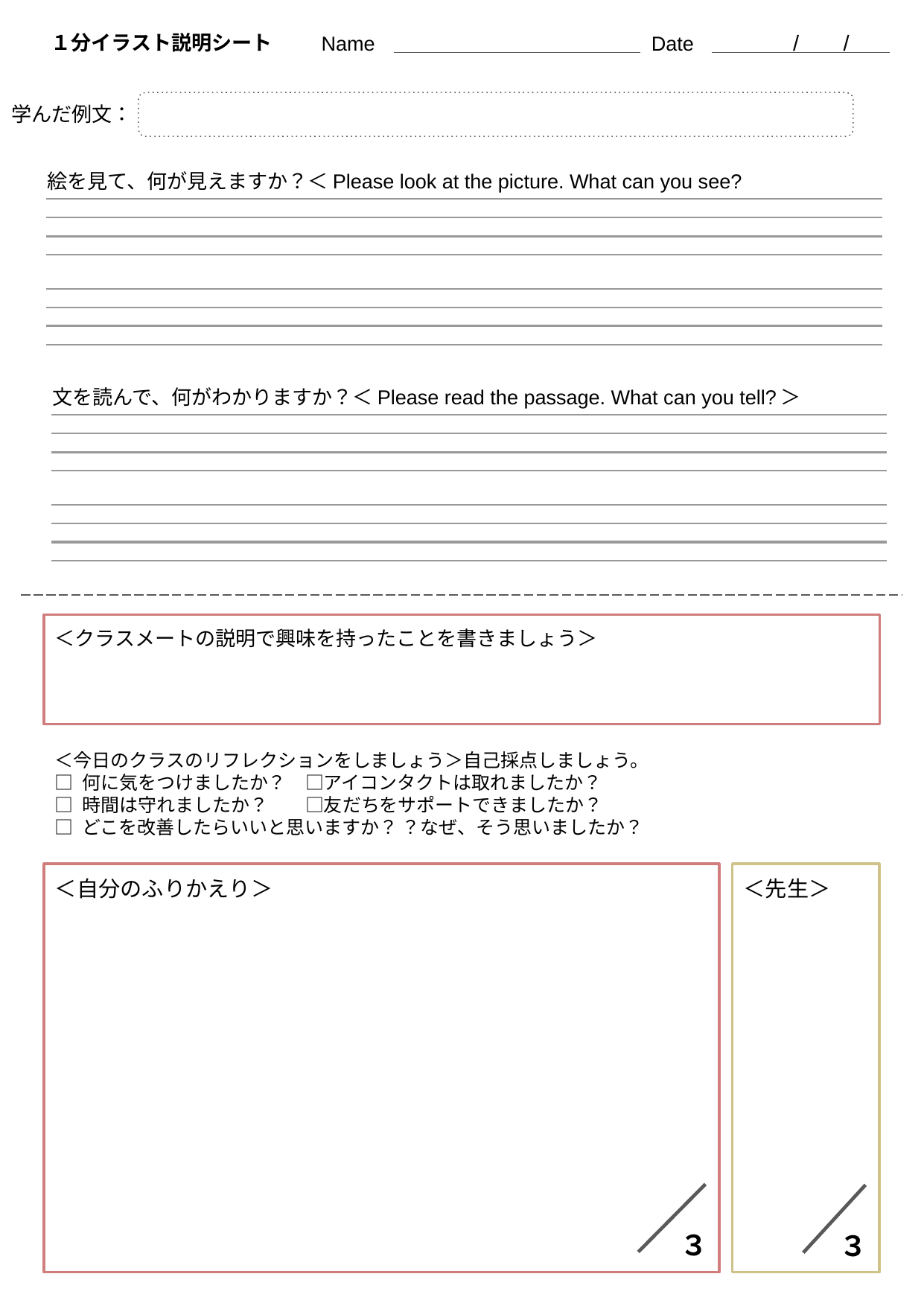

Name
Date
/
/
１分イラスト説明シート
学んだ例文：

絵を見て、何が見えますか？＜Please look at the picture. What can you see?
文を読んで、何がわかりますか？＜Please read the passage. What can you tell?＞
＜クラスメートの説明で興味を持ったことを書きましょう＞
＜今日のクラスのリフレクションをしましょう＞自己採点しましょう。
□ 何に気をつけましたか？　□アイコンタクトは取れましたか？
□ 時間は守れましたか？　　□友だちをサポートできましたか？
□ どこを改善したらいいと思いますか？ ？なぜ、そう思いましたか？
＜自分のふりかえり＞
＜先生＞
３
３